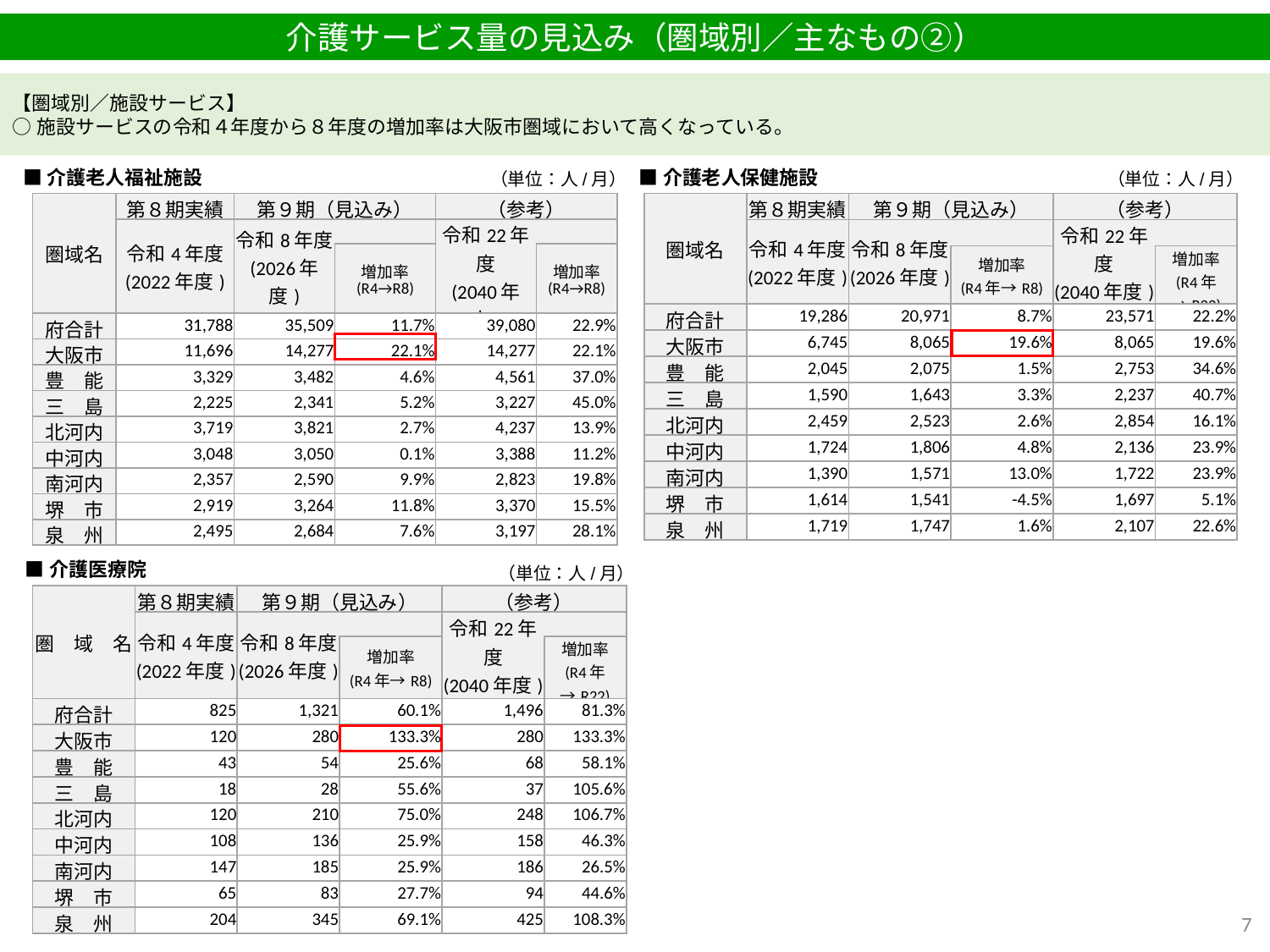

介護サービス量の見込み（圏域別／主なもの②）
【圏域別／施設サービス】
○施設サービスの令和４年度から８年度の増加率は大阪市圏域において高くなっている。
■介護老人福祉施設
■介護老人保健施設
（単位：人/月）
（単位：人/月）
| 圏域名 | 第８期実績 | 第９期（見込み） |  | （参考） |  |
| --- | --- | --- | --- | --- | --- |
|  | 令和4年度 (2022年度) | 令和8年度 (2026年度) |  | 令和22年度 (2040年度) |  |
|  |  |  | 増加率 (R4→R8) |  | 増加率 (R4→R8) |
| 府合計 | 31,788 | 35,509 | 11.7% | 39,080 | 22.9% |
| 大阪市 | 11,696 | 14,277 | 22.1% | 14,277 | 22.1% |
| 豊　能 | 3,329 | 3,482 | 4.6% | 4,561 | 37.0% |
| 三　島 | 2,225 | 2,341 | 5.2% | 3,227 | 45.0% |
| 北河内 | 3,719 | 3,821 | 2.7% | 4,237 | 13.9% |
| 中河内 | 3,048 | 3,050 | 0.1% | 3,388 | 11.2% |
| 南河内 | 2,357 | 2,590 | 9.9% | 2,823 | 19.8% |
| 堺　市 | 2,919 | 3,264 | 11.8% | 3,370 | 15.5% |
| 泉　州 | 2,495 | 2,684 | 7.6% | 3,197 | 28.1% |
| 圏域名 | 第８期実績 | 第９期（見込み） |  | （参考） |  |
| --- | --- | --- | --- | --- | --- |
|  | 令和4年度 (2022年度) | 令和8年度 (2026年度) |  | 令和22年度 (2040年度) |  |
|  |  |  | 増加率 (R4年→R8) |  | 増加率 (R4年→R22) |
| 府合計 | 19,286 | 20,971 | 8.7% | 23,571 | 22.2% |
| 大阪市 | 6,745 | 8,065 | 19.6% | 8,065 | 19.6% |
| 豊　能 | 2,045 | 2,075 | 1.5% | 2,753 | 34.6% |
| 三　島 | 1,590 | 1,643 | 3.3% | 2,237 | 40.7% |
| 北河内 | 2,459 | 2,523 | 2.6% | 2,854 | 16.1% |
| 中河内 | 1,724 | 1,806 | 4.8% | 2,136 | 23.9% |
| 南河内 | 1,390 | 1,571 | 13.0% | 1,722 | 23.9% |
| 堺　市 | 1,614 | 1,541 | -4.5% | 1,697 | 5.1% |
| 泉　州 | 1,719 | 1,747 | 1.6% | 2,107 | 22.6% |

■介護医療院
（単位：人/月）
| 圏　域　名 | 第８期実績 | 第９期（見込み） |  | （参考） |  |
| --- | --- | --- | --- | --- | --- |
|  | 令和4年度 (2022年度) | 令和8年度 (2026年度) |  | 令和22年度 (2040年度) |  |
|  |  |  | 増加率 (R4年→R8) |  | 増加率 (R4年→R22) |
| 府合計 | 825 | 1,321 | 60.1% | 1,496 | 81.3% |
| 大阪市 | 120 | 280 | 133.3% | 280 | 133.3% |
| 豊　能 | 43 | 54 | 25.6% | 68 | 58.1% |
| 三　島 | 18 | 28 | 55.6% | 37 | 105.6% |
| 北河内 | 120 | 210 | 75.0% | 248 | 106.7% |
| 中河内 | 108 | 136 | 25.9% | 158 | 46.3% |
| 南河内 | 147 | 185 | 25.9% | 186 | 26.5% |
| 堺　市 | 65 | 83 | 27.7% | 94 | 44.6% |
| 泉　州 | 204 | 345 | 69.1% | 425 | 108.3% |

7